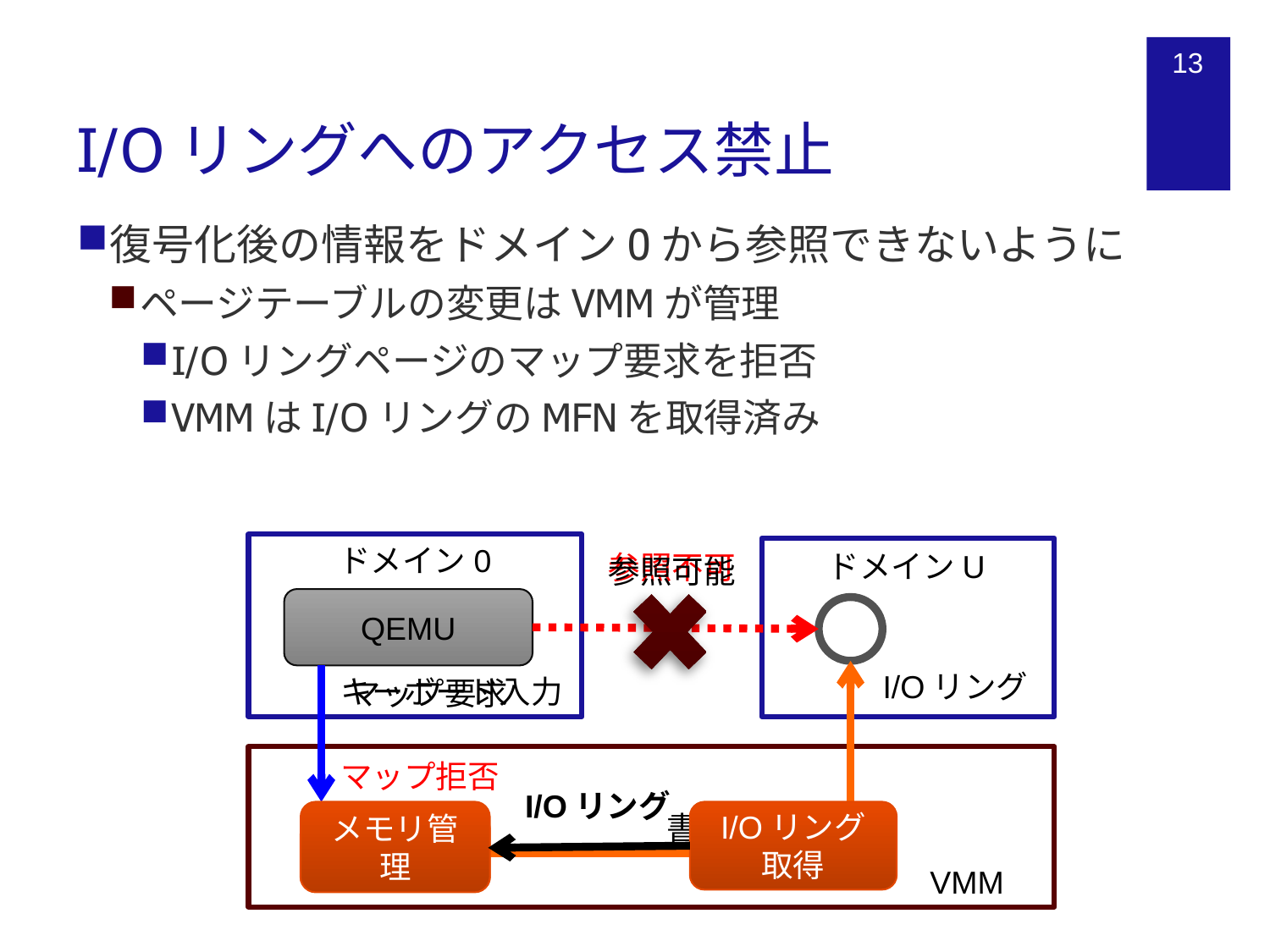

# I/Oリングへのアクセス禁止
13
復号化後の情報をドメイン0から参照できないように
ページテーブルの変更はVMMが管理
I/Oリングページのマップ要求を拒否
VMMはI/OリングのMFNを取得済み
ドメイン0

QEMU

ドメインU

I/Oリング
参照不可
参照可能

キーボード入力
マップ要求

マップ拒否
I/Oリング
メモリ管理
書き込み
I/Oリング
取得
復号化
VMM